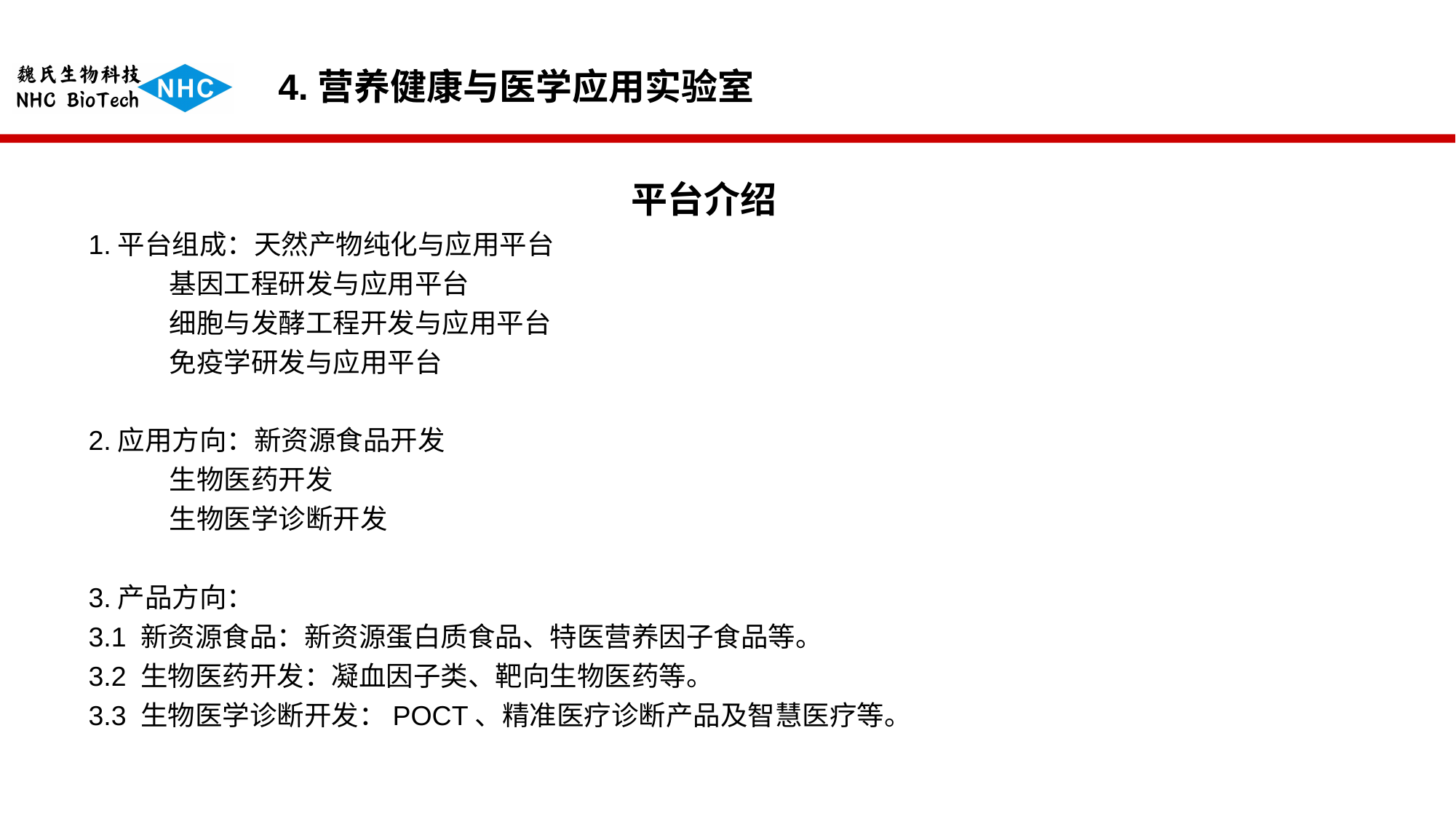

4.营养健康与医学应用实验室
平台介绍
1.平台组成：天然产物纯化与应用平台
            基因工程研发与应用平台
            细胞与发酵工程开发与应用平台
            免疫学研发与应用平台

2.应用方向：新资源食品开发
            生物医药开发
            生物医学诊断开发

3.产品方向：
3.1 新资源食品：新资源蛋白质食品、特医营养因子食品等。
3.2 生物医药开发：凝血因子类、靶向生物医药等。
3.3 生物医学诊断开发：POCT、精准医疗诊断产品及智慧医疗等。